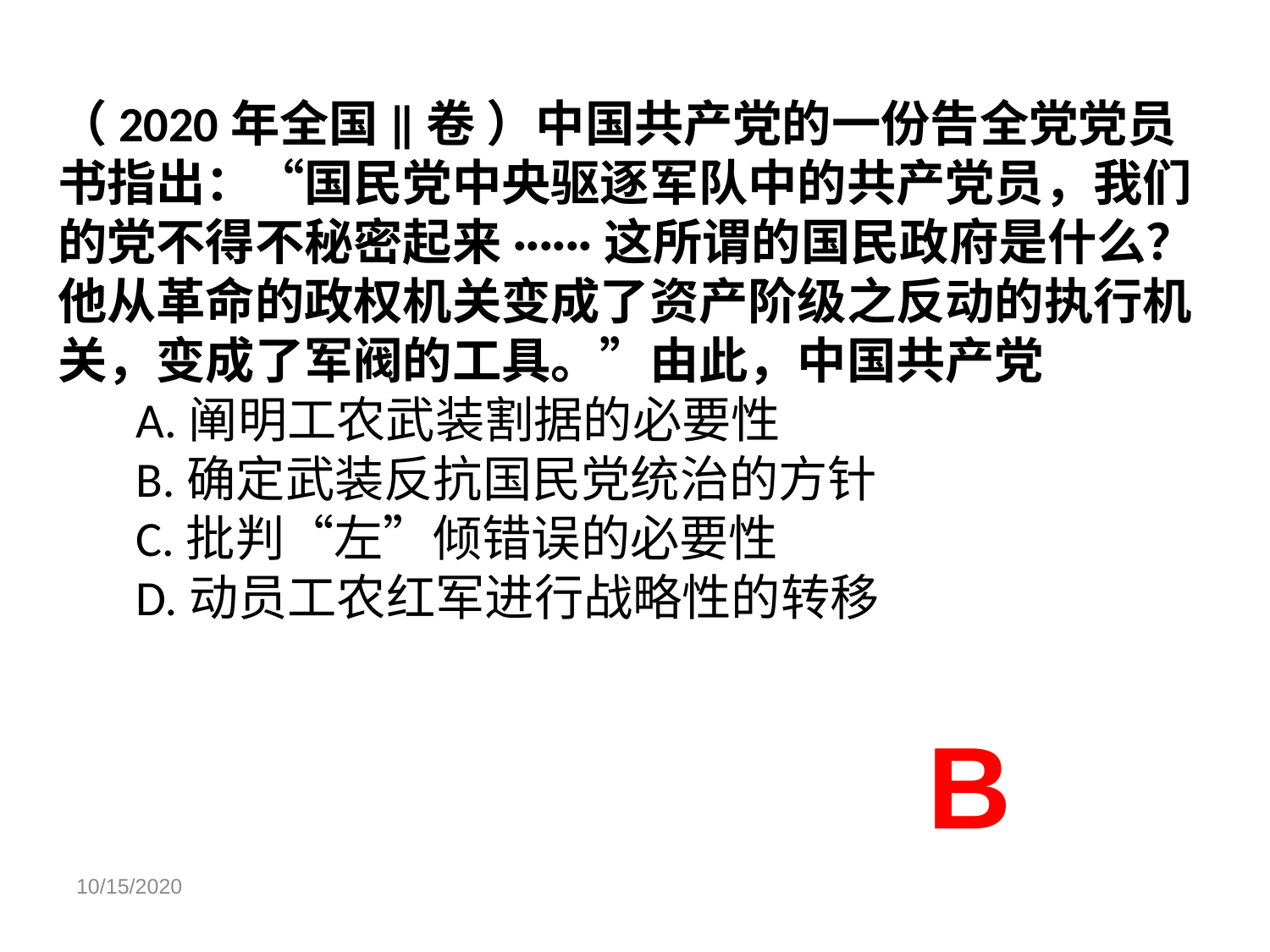

# （2020年全国ǁ卷 ）中国共产党的一份告全党党员书指出：“国民党中央驱逐军队中的共产党员，我们的党不得不秘密起来······这所谓的国民政府是什么？他从革命的政权机关变成了资产阶级之反动的执行机关，变成了军阀的工具。”由此，中国共产党 A.阐明工农武装割据的必要性 B.确定武装反抗国民党统治的方针 C.批判“左”倾错误的必要性 D.动员工农红军进行战略性的转移
B
10/15/2020